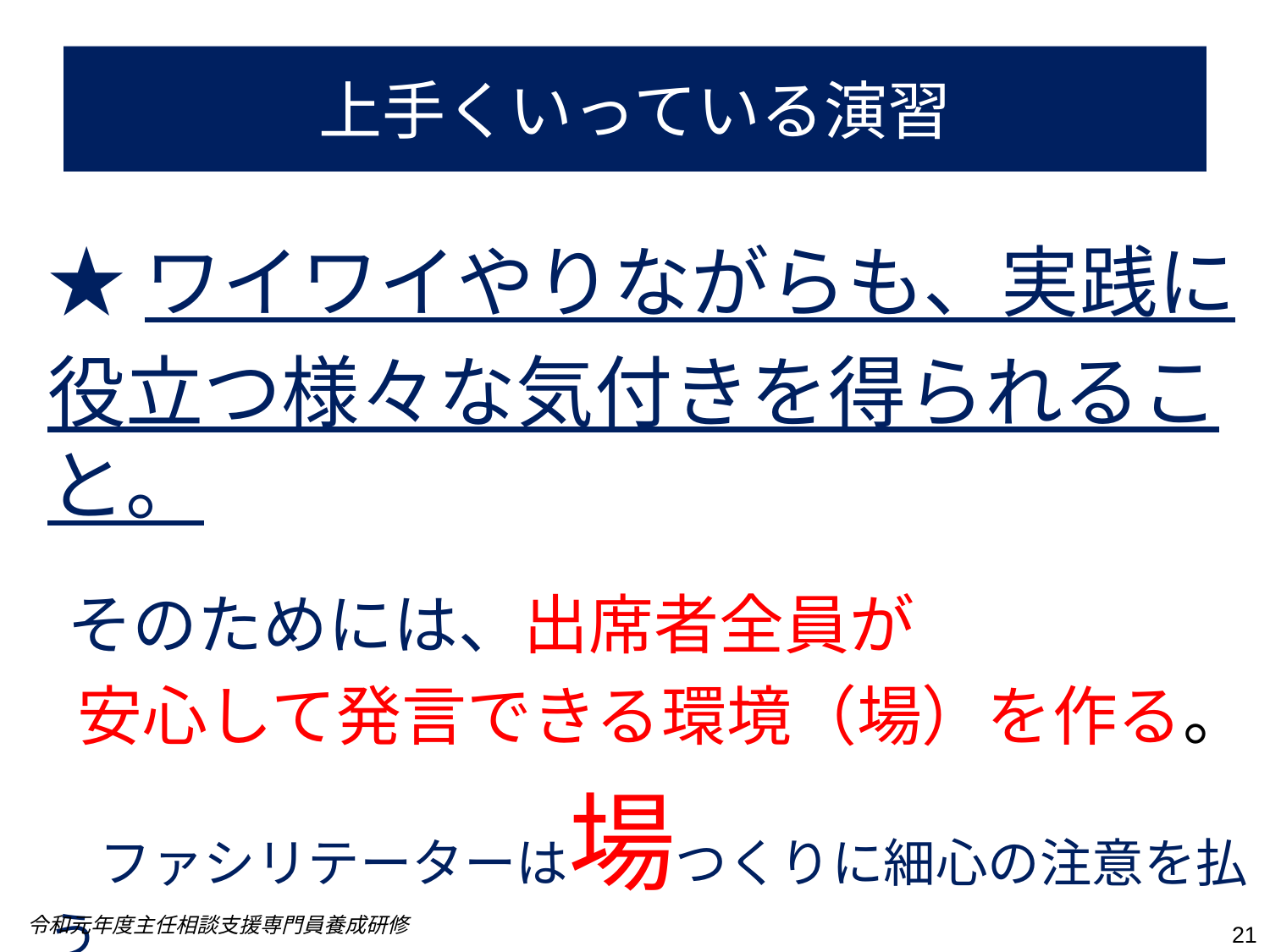

# 上手くいっている演習
★ワイワイやりながらも、実践に
役立つ様々な気付きを得られること。

　そのためには、出席者全員が
 安心して発言できる環境（場）を作る。
　ファシリテーターは場つくりに細心の注意を払う
令和元年度主任相談支援専門員養成研修
21